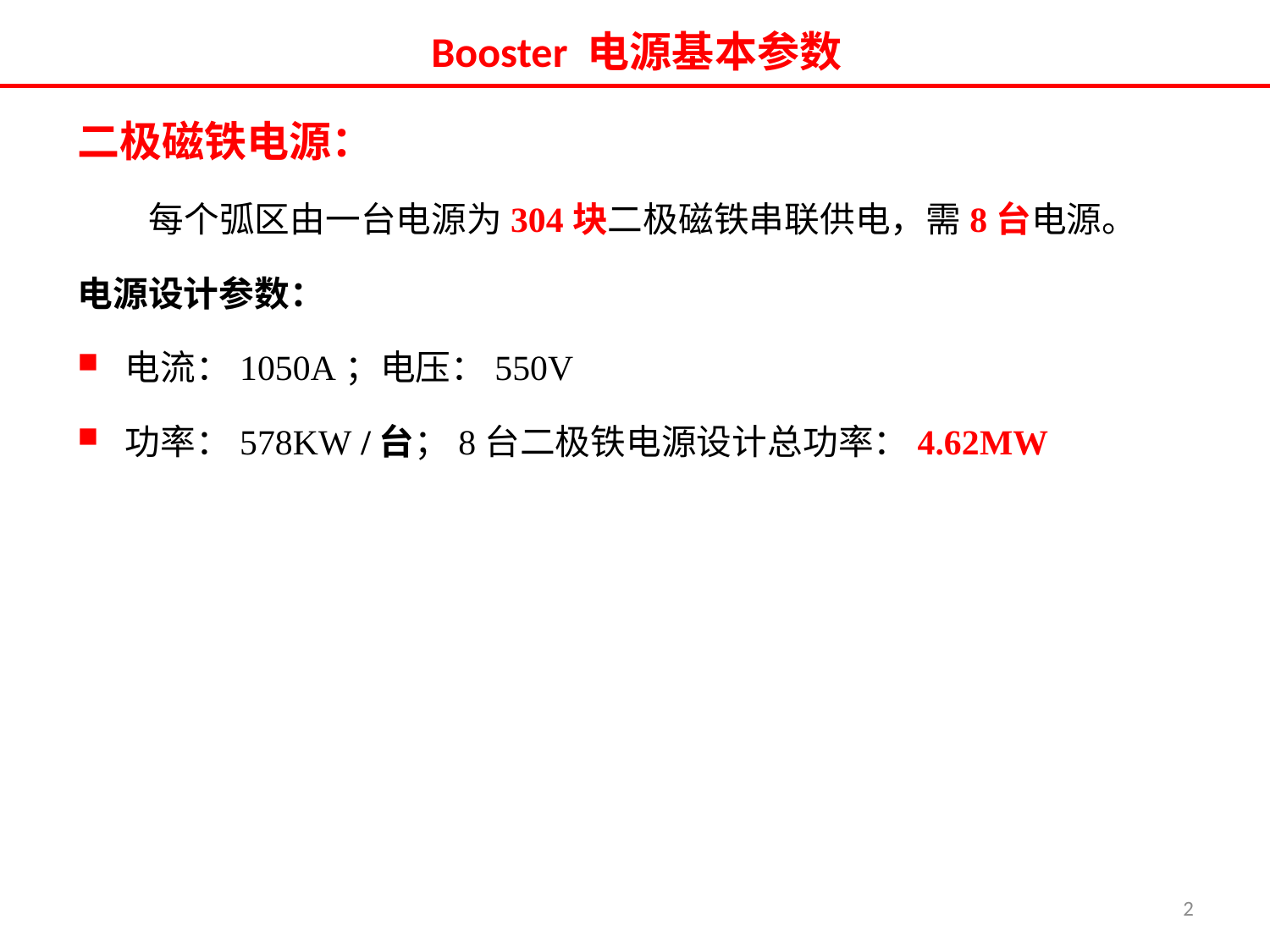

# Booster 电源基本参数
二极磁铁电源：
        每个弧区由一台电源为304块二极磁铁串联供电，需8台电源。
电源设计参数：
电流：1050A；电压：550V
功率：578KW /台；8台二极铁电源设计总功率：4.62MW

2